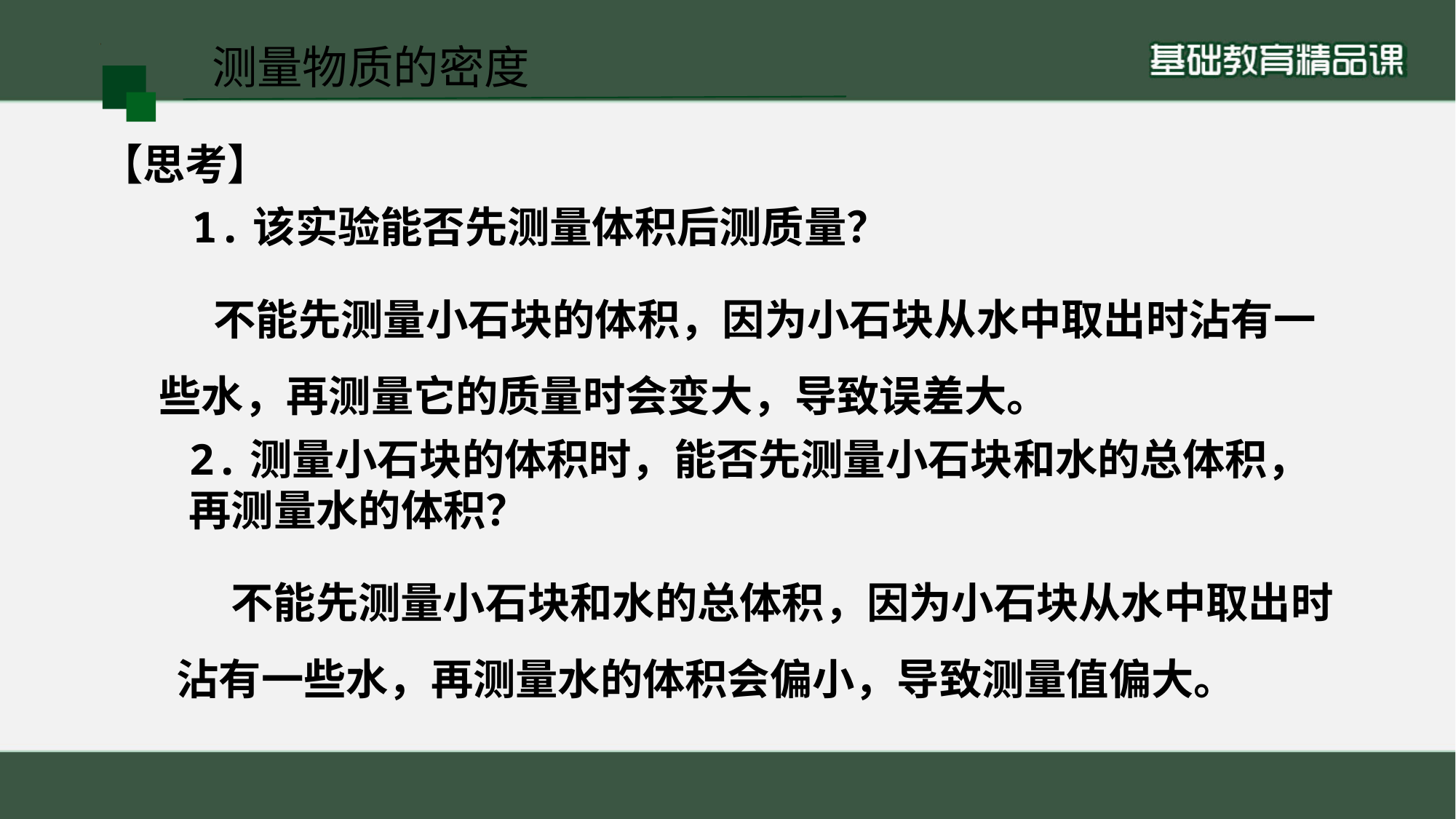

测量物质的密度

 【思考】
 1.该实验能否先测量体积后测质量？
不能先测量小石块的体积，因为小石块从水中取出时沾有一些水，再测量它的质量时会变大，导致误差大。
2.测量小石块的体积时，能否先测量小石块和水的总体积，
再测量水的体积？
不能先测量小石块和水的总体积，因为小石块从水中取出时沾有一些水，再测量水的体积会偏小，导致测量值偏大。